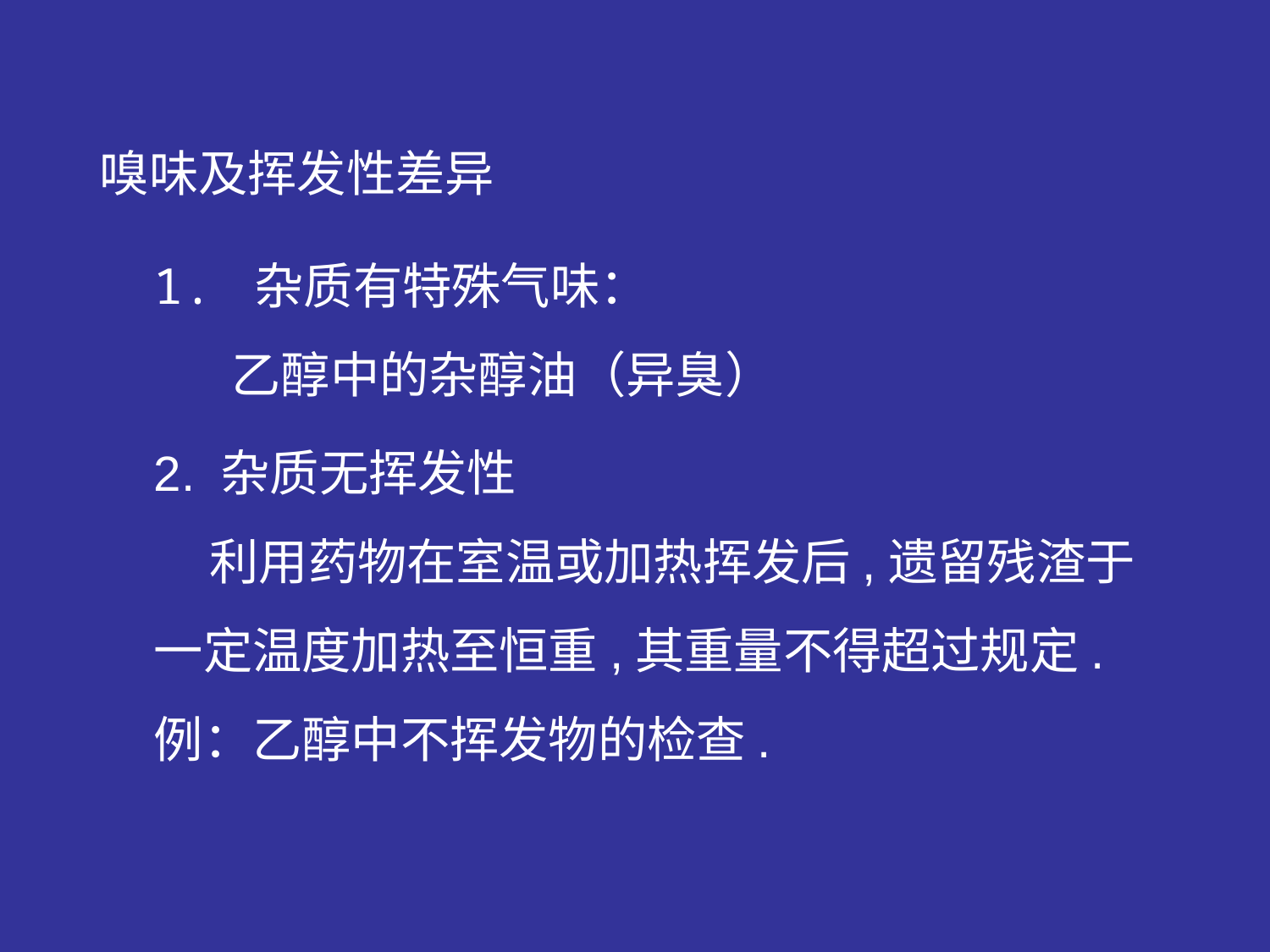

嗅味及挥发性差异
1. 杂质有特殊气味：
      乙醇中的杂醇油（异臭）
2. 杂质无挥发性
    利用药物在室温或加热挥发后,遗留残渣于一定温度加热至恒重,其重量不得超过规定.
例：乙醇中不挥发物的检查.